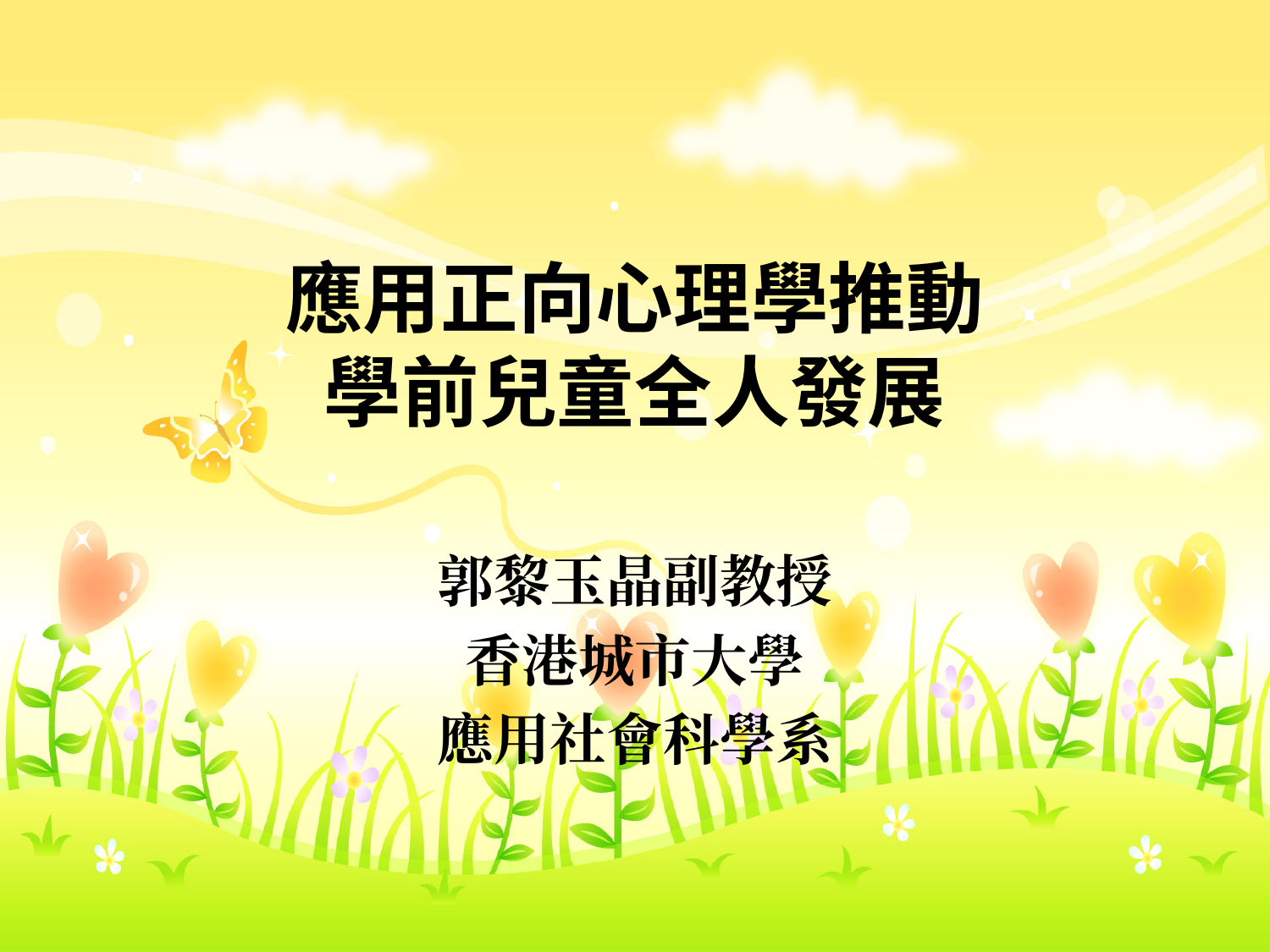

# 應用正向心理學推動 學前兒童全人發展
郭黎玉晶副教授
香港城市大學
應用社會科學系